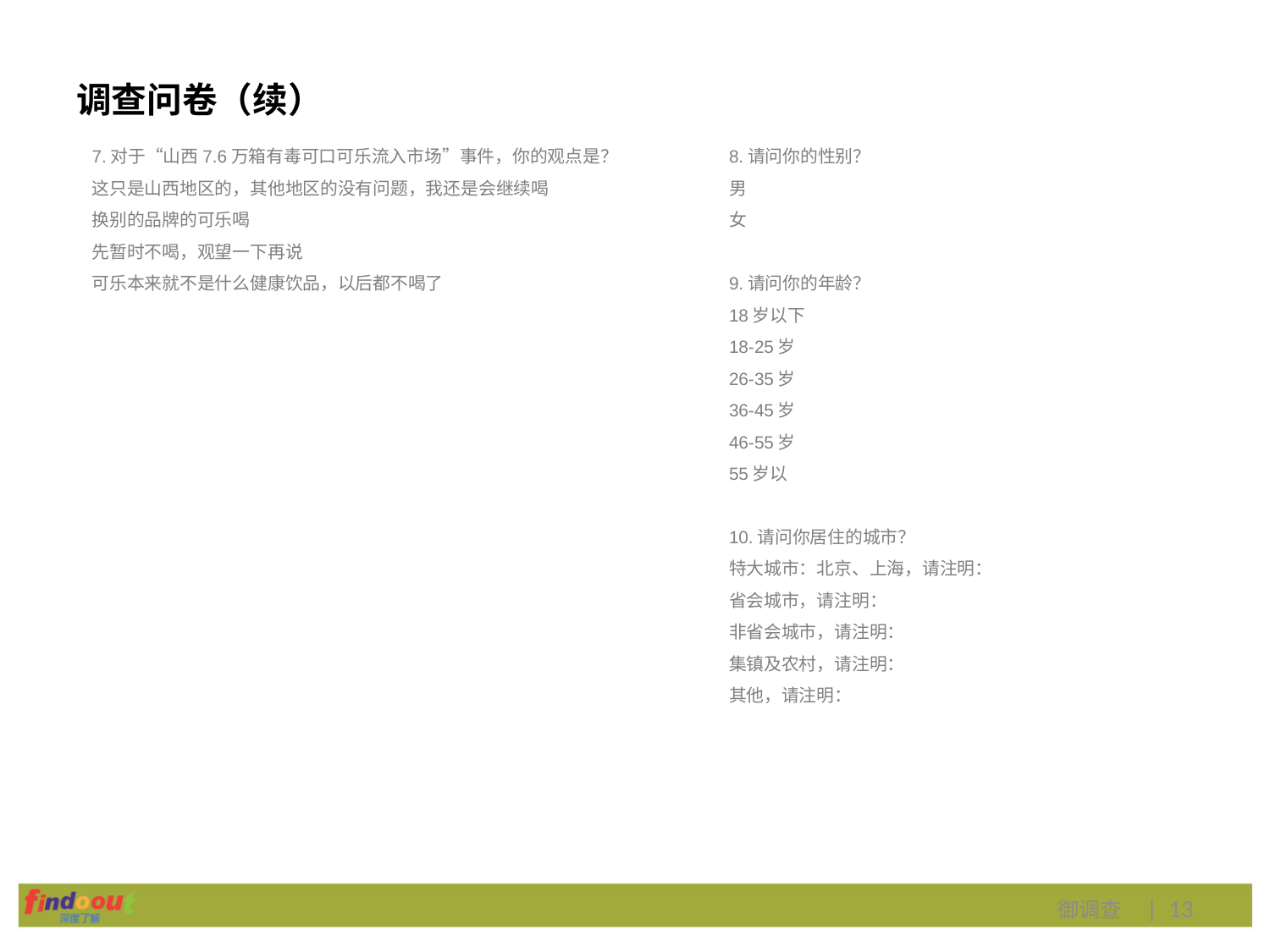

# 调查问卷（续）
7.对于“山西7.6万箱有毒可口可乐流入市场”事件，你的观点是？
这只是山西地区的，其他地区的没有问题，我还是会继续喝
换别的品牌的可乐喝
先暂时不喝，观望一下再说
可乐本来就不是什么健康饮品，以后都不喝了
8.请问你的性别？
男
女

9.请问你的年龄？
18岁以下
18-25岁
26-35岁
36-45岁
46-55岁
55岁以

10.请问你居住的城市？
特大城市：北京、上海，请注明：
省会城市，请注明：
非省会城市，请注明：
集镇及农村，请注明：
其他，请注明：
御调查   |  13